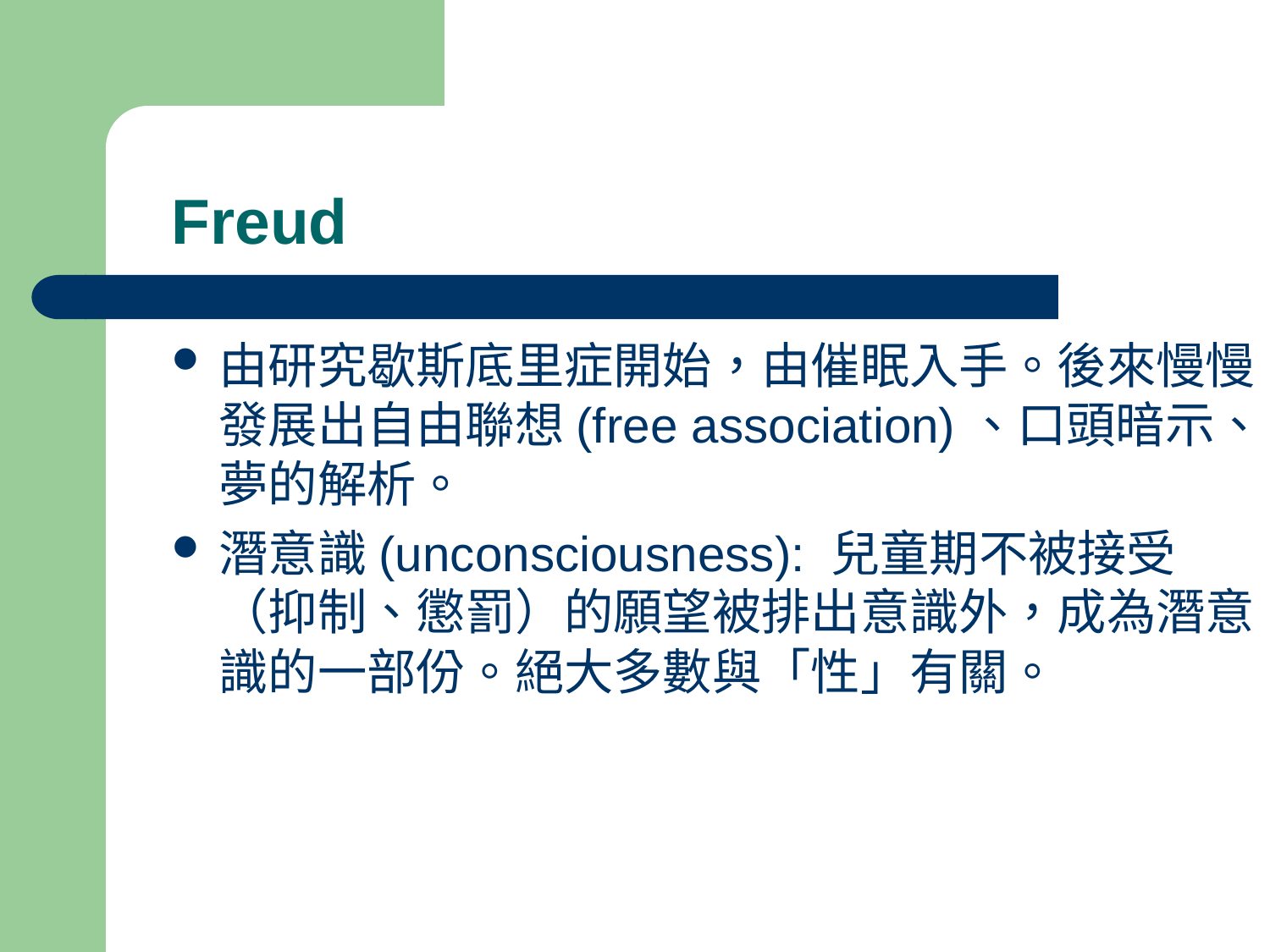

Freud
由研究歇斯底里症開始，由催眠入手。後來慢慢發展出自由聯想(free association)、口頭暗示、夢的解析。
潛意識(unconsciousness): 兒童期不被接受（抑制、懲罰）的願望被排出意識外，成為潛意識的一部份。絕大多數與「性」有關。